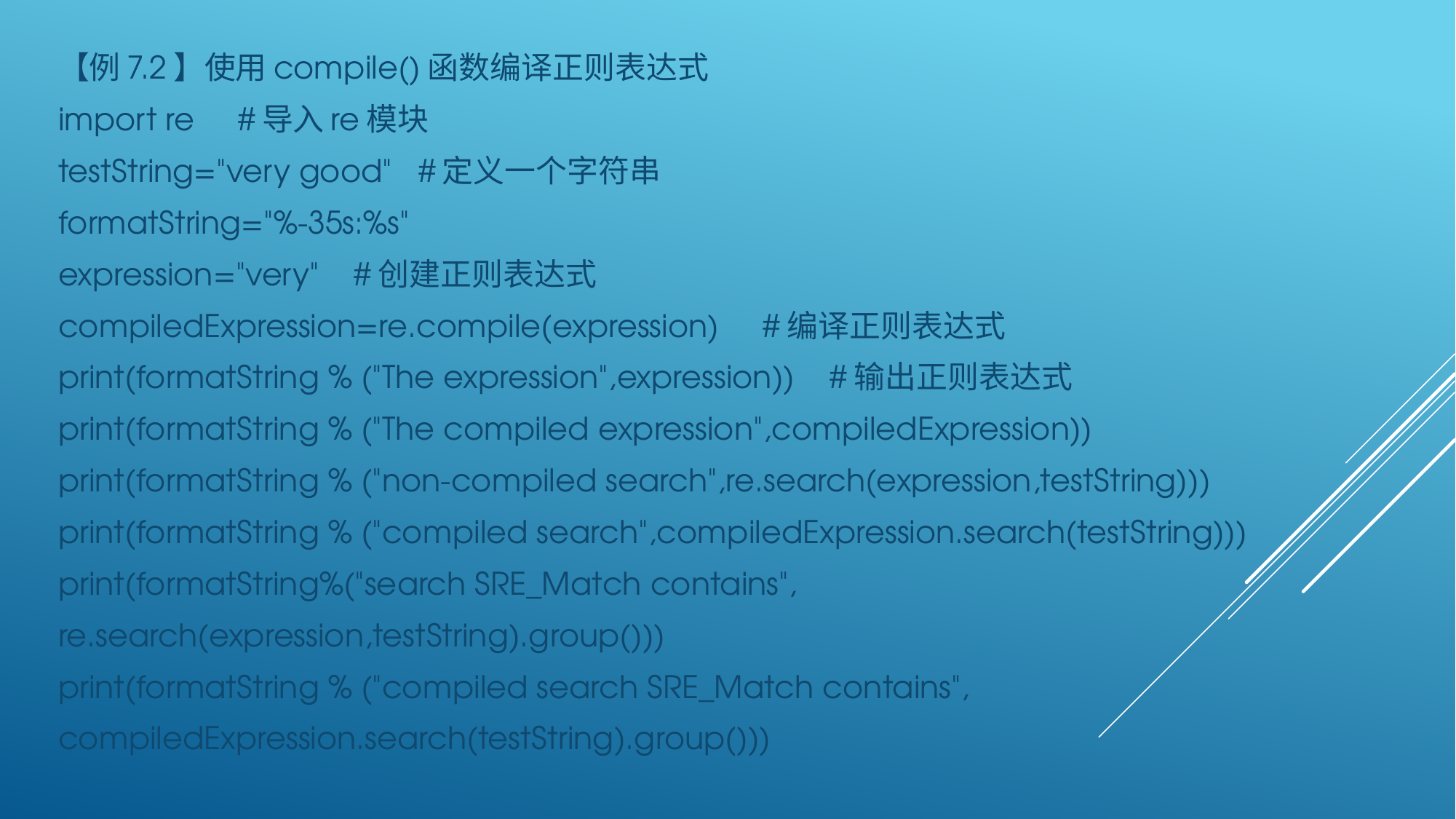

【例7.2】使用compile()函数编译正则表达式
import re     #导入re模块
testString="very good"   #定义一个字符串
formatString="%-35s:%s"
expression="very"    #创建正则表达式
compiledExpression=re.compile(expression)     #编译正则表达式
print(formatString % ("The expression",expression))    #输出正则表达式
print(formatString % ("The compiled expression",compiledExpression))
print(formatString % ("non-compiled search",re.search(expression,testString)))
print(formatString % ("compiled search",compiledExpression.search(testString)))
print(formatString%("search SRE_Match contains",
re.search(expression,testString).group()))
print(formatString % ("compiled search SRE_Match contains",
compiledExpression.search(testString).group()))